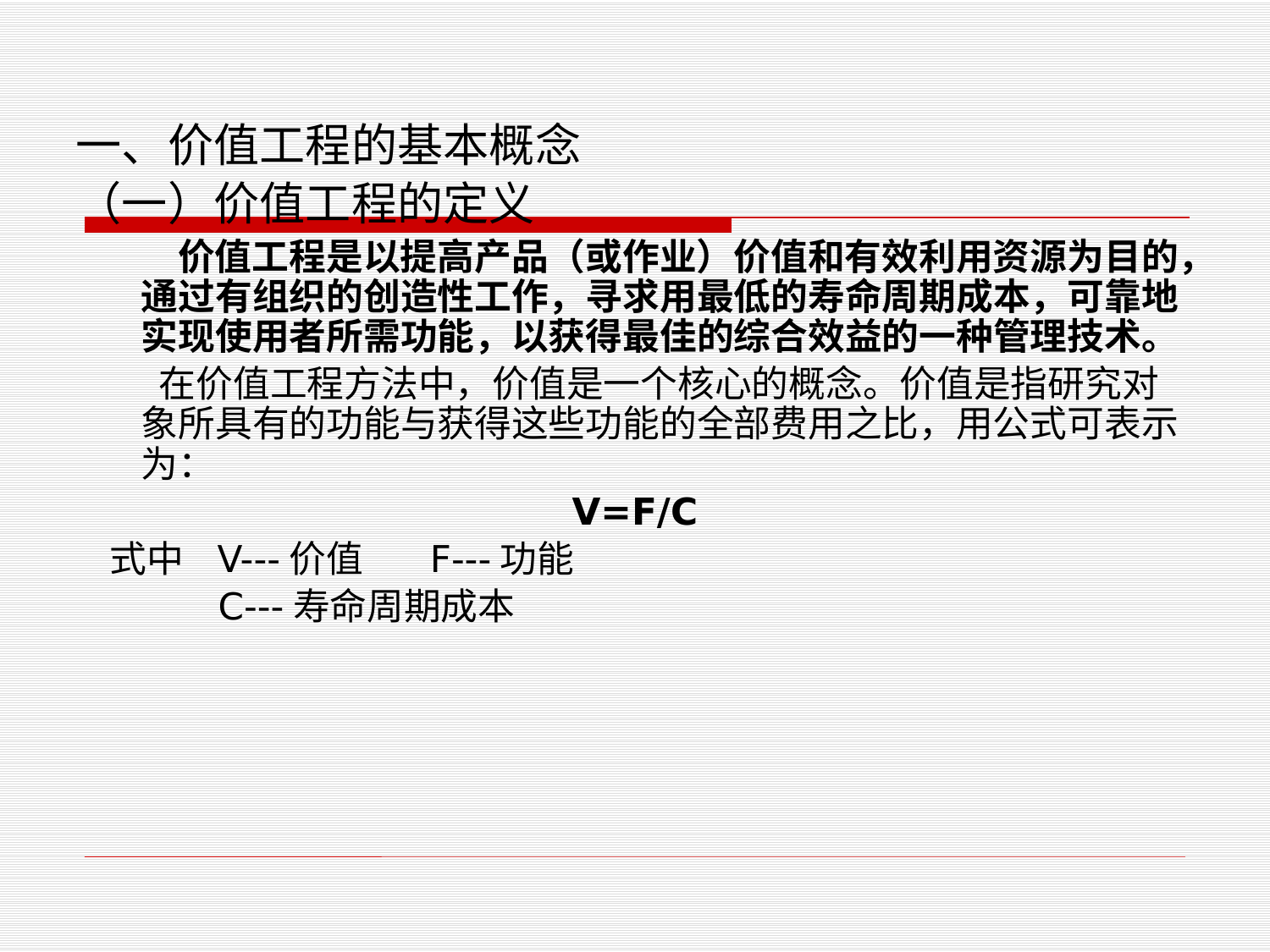

一、价值工程的基本概念
（一）价值工程的定义
           价值工程是以提高产品（或作业）价值和有效利用资源为目的，通过有组织的创造性工作，寻求用最低的寿命周期成本，可靠地实现使用者所需功能，以获得最佳的综合效益的一种管理技术。
         在价值工程方法中，价值是一个核心的概念。价值是指研究对象所具有的功能与获得这些功能的全部费用之比，用公式可表示为：
V=F/C
   式中   V---价值       F---功能
            C---寿命周期成本